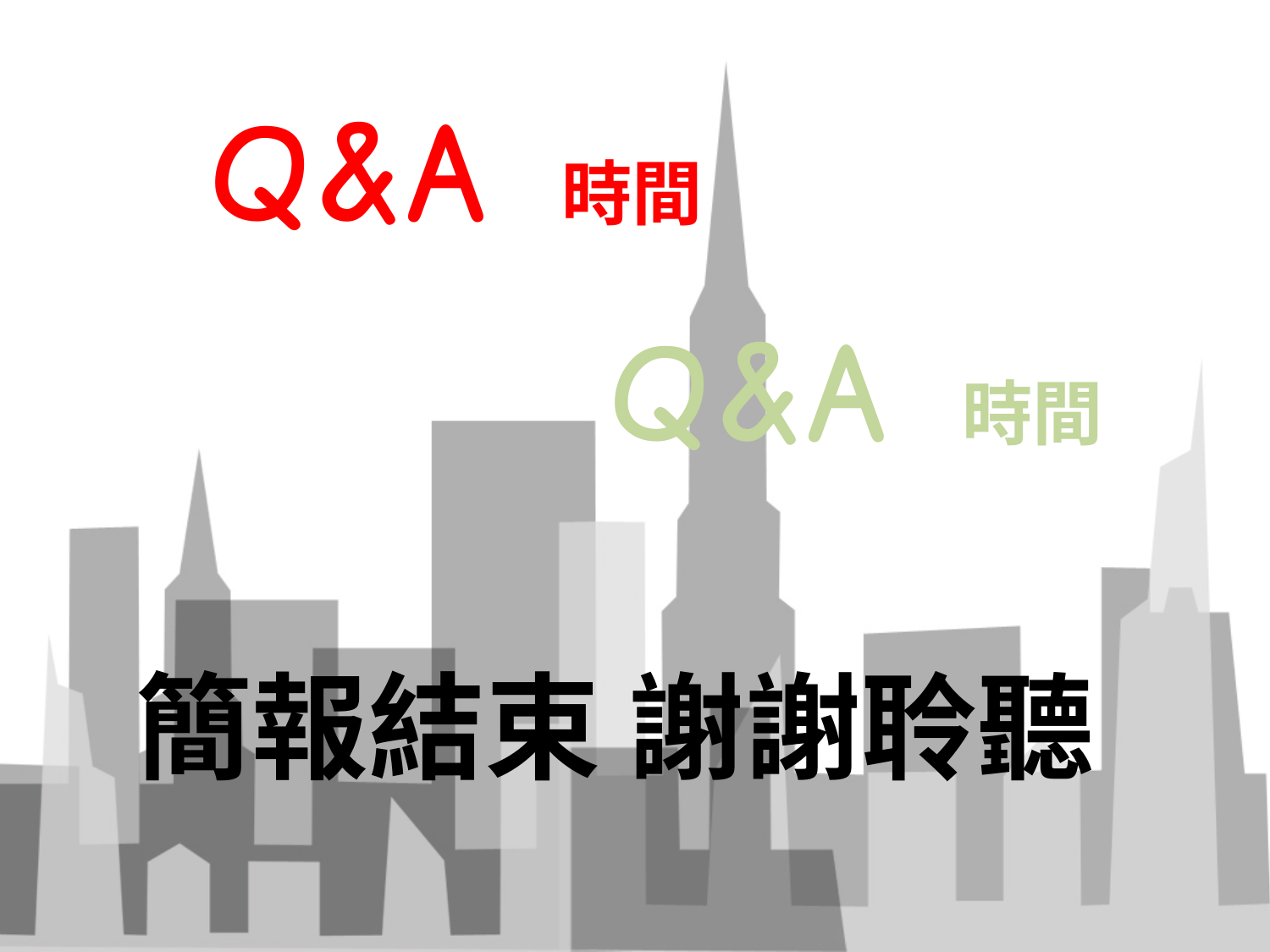

Q&A 時間
Q&A 時間
# 簡報結束 謝謝聆聽